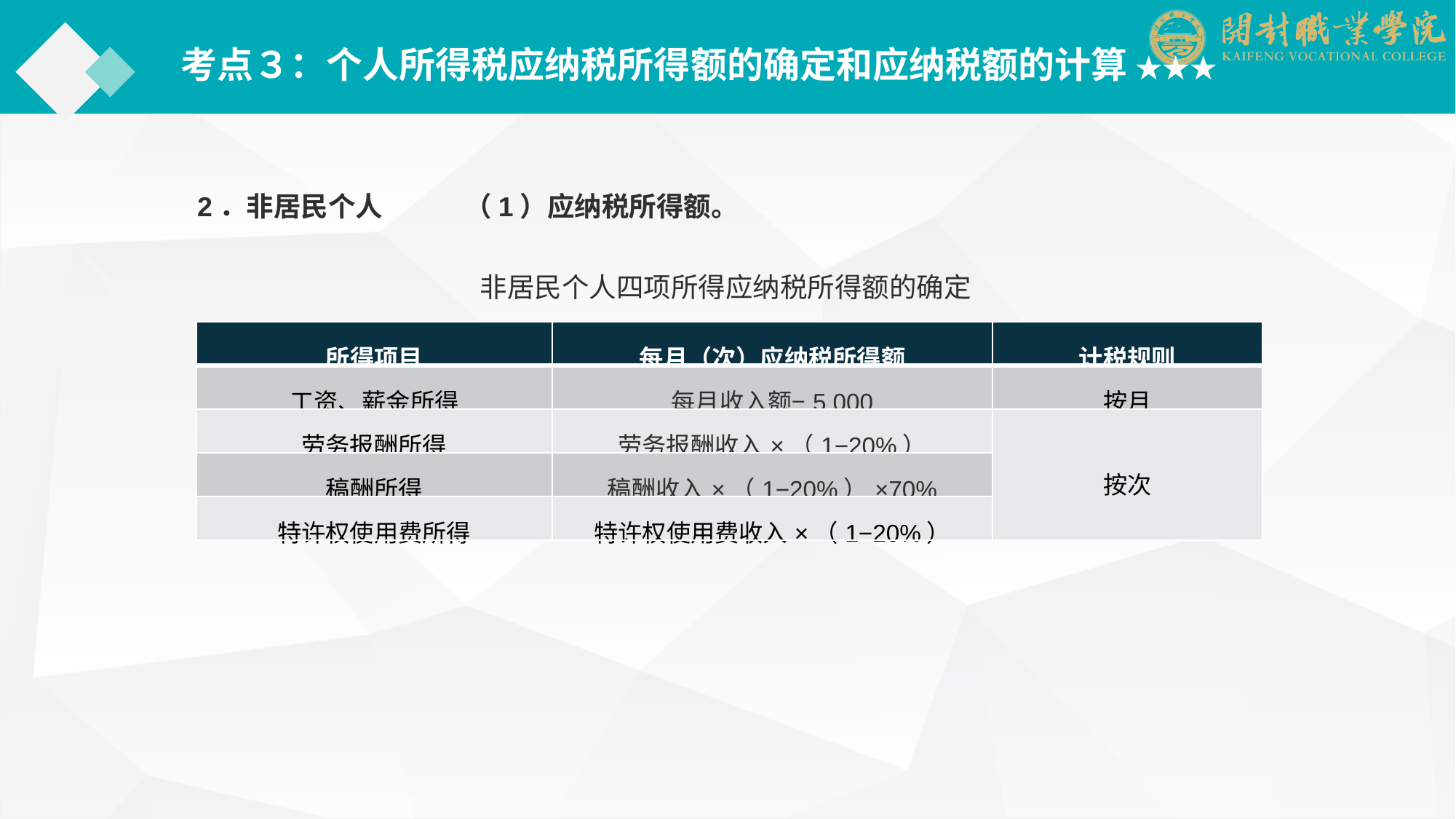

考点３：个人所得税应纳税所得额的确定和应纳税额的计算 ★★★
2．非居民个人　　　（1）应纳税所得额。
非居民个人四项所得应纳税所得额的确定
| 所得项目 | 每月（次）应纳税所得额 | 计税规则 |
| --- | --- | --- |
| 工资、薪金所得 | 每月收入额−5 000 | 按月 |
| 劳务报酬所得 | 劳务报酬收入×（1−20%） | 按次 |
| 稿酬所得 | 稿酬收入×（1−20%）×70% |  |
| 特许权使用费所得 | 特许权使用费收入×（1−20%） |  |